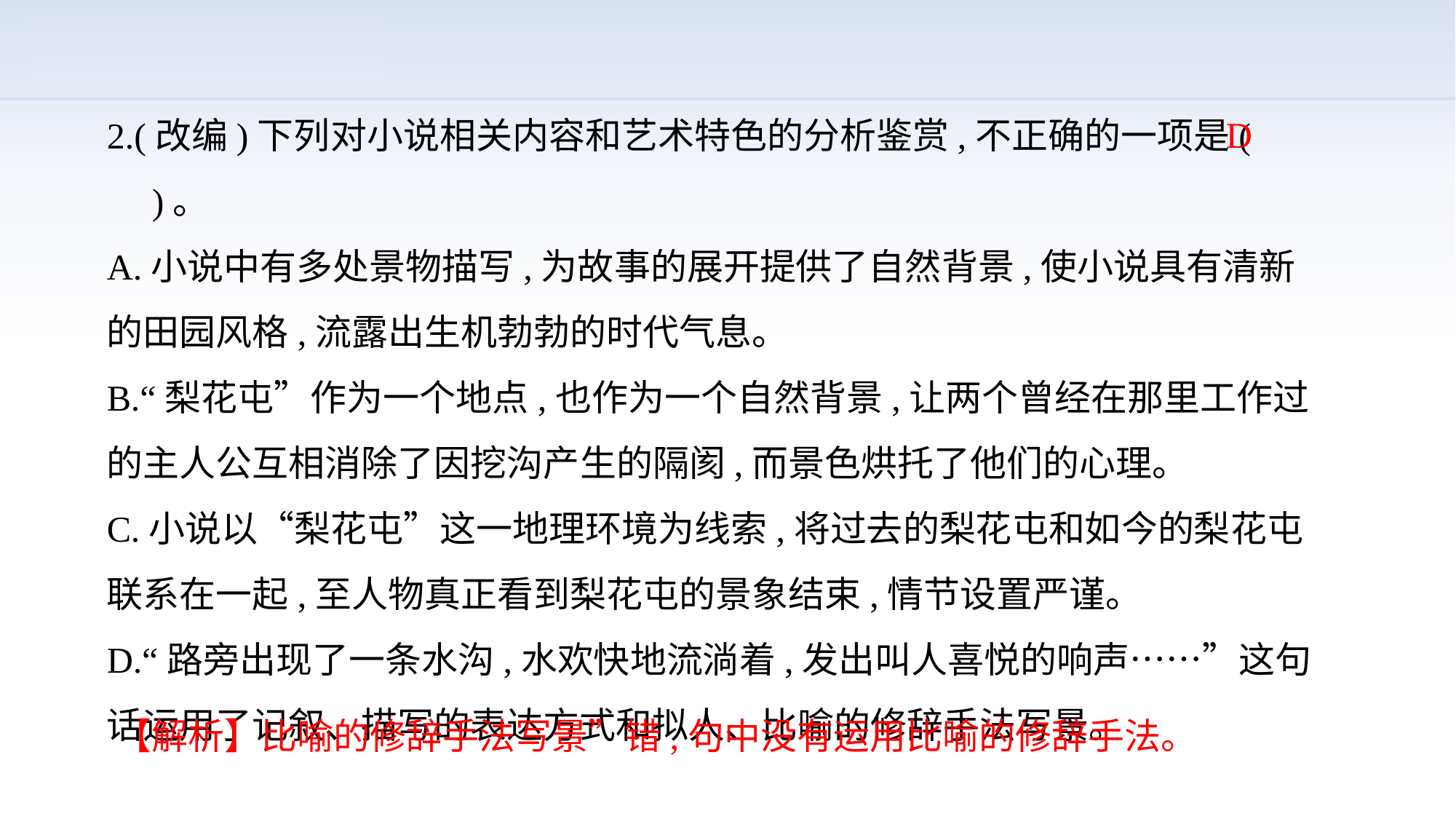

2.(改编)下列对小说相关内容和艺术特色的分析鉴赏,不正确的一项是(　　)。
A.小说中有多处景物描写,为故事的展开提供了自然背景,使小说具有清新的田园风格,流露出生机勃勃的时代气息。
B.“梨花屯”作为一个地点,也作为一个自然背景,让两个曾经在那里工作过的主人公互相消除了因挖沟产生的隔阂,而景色烘托了他们的心理。
C.小说以“梨花屯”这一地理环境为线索,将过去的梨花屯和如今的梨花屯联系在一起,至人物真正看到梨花屯的景象结束,情节设置严谨。
D.“路旁出现了一条水沟,水欢快地流淌着,发出叫人喜悦的响声……”这句话运用了记叙、描写的表达方式和拟人、比喻的修辞手法写景。
D
【解析】比喻的修辞手法写景”错,句中没有运用比喻的修辞手法。